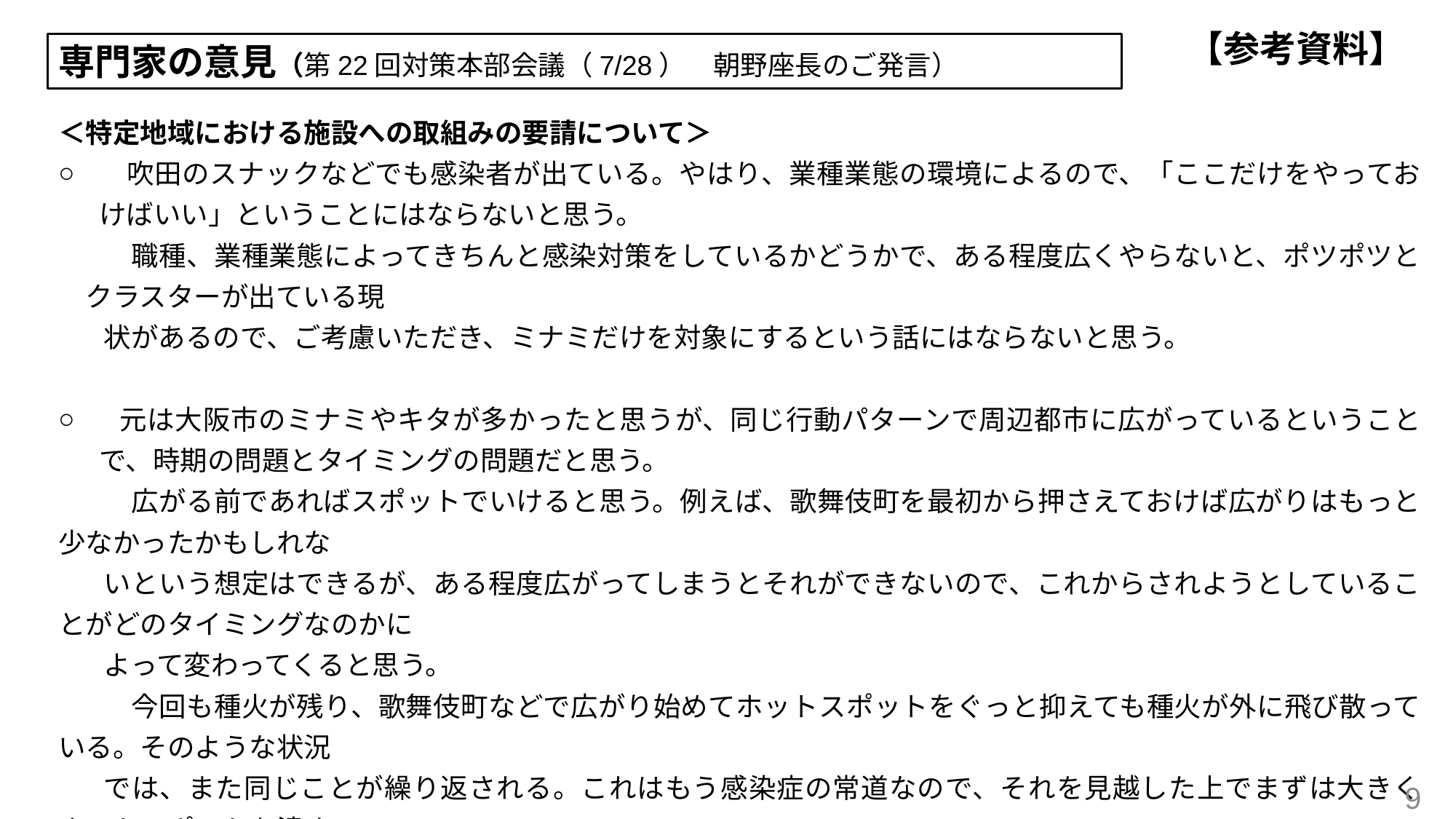

【参考資料】
専門家の意見（第22回対策本部会議（7/28）　朝野座長のご発言）
＜特定地域における施設への取組みの要請について＞
　吹田のスナックなどでも感染者が出ている。やはり、業種業態の環境によるので、「ここだけをやっておけばいい」ということにはならないと思う。
　職種、業種業態によってきちんと感染対策をしているかどうかで、ある程度広くやらないと、ポツポツとクラスターが出ている現
状があるので、ご考慮いただき、ミナミだけを対象にするという話にはならないと思う。

  元は大阪市のミナミやキタが多かったと思うが、同じ行動パターンで周辺都市に広がっているということで、時期の問題とタイミングの問題だと思う。
　広がる前であればスポットでいけると思う。例えば、歌舞伎町を最初から押さえておけば広がりはもっと少なかったかもしれな
いという想定はできるが、ある程度広がってしまうとそれができないので、これからされようとしていることがどのタイミングなのかに
よって変わってくると思う。
　今回も種火が残り、歌舞伎町などで広がり始めてホットスポットをぐっと抑えても種火が外に飛び散っている。そのような状況
では、また同じことが繰り返される。これはもう感染症の常道なので、それを見越した上でまずは大きくホットスポットを潰す。
　しかし、他に種火が残っているという覚悟のもとで、またその種が元に戻り、そこで大きなクラスターを作るということの繰り返し
をどう抑えていくか。そこにワクチンや有効な治療法が出てくるまではそのイタチごっこを繰り返していくということになるので、どうい
う戦略を取るかで、感染者をゼロにすることは難しいが、種火はあちらこちらで今燃えている、それが大阪府の状況である。

9